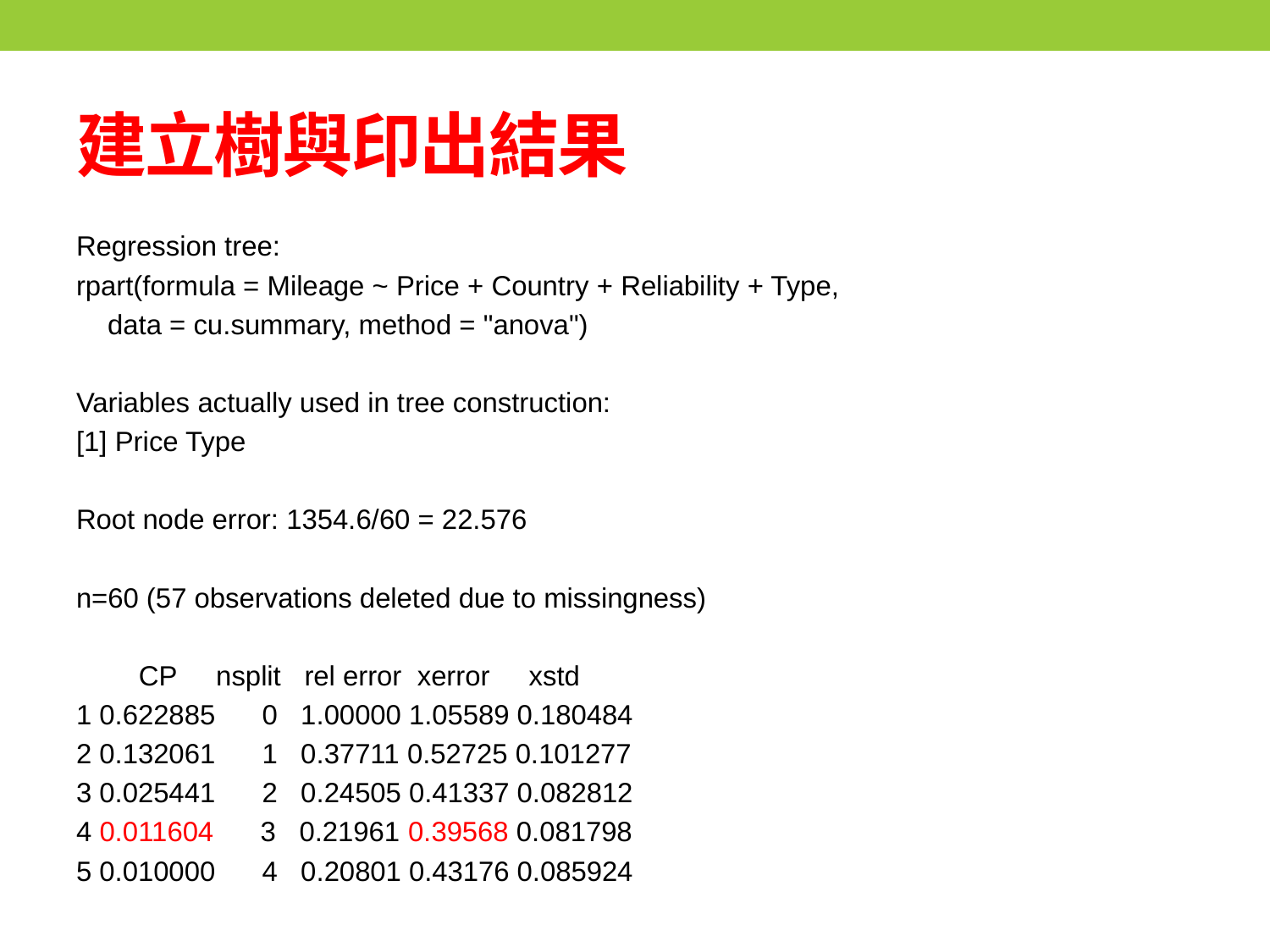

# 建立樹與印出結果
Regression tree:
rpart(formula = Mileage ~ Price + Country + Reliability + Type,
    data = cu.summary, method = "anova")

Variables actually used in tree construction:
[1] Price Type

Root node error: 1354.6/60 = 22.576

n=60 (57 observations deleted due to missingness)

        CP     nsplit   rel error  xerror     xstd
1 0.622885      0   1.00000 1.05589 0.180484
2 0.132061      1   0.37711 0.52725 0.101277
3 0.025441      2   0.24505 0.41337 0.082812
4 0.011604      3   0.21961 0.39568 0.081798
5 0.010000      4   0.20801 0.43176 0.085924